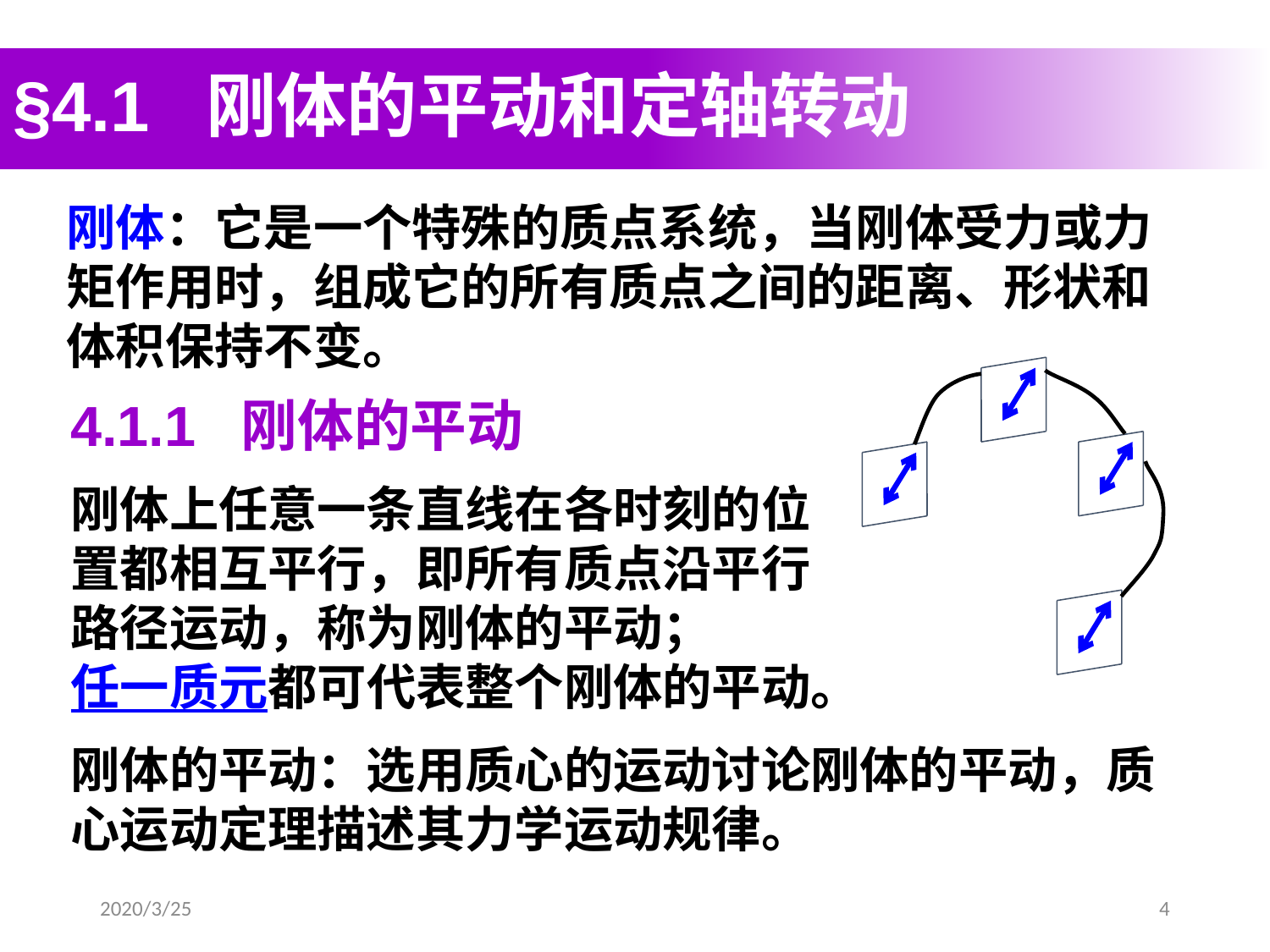

# §4.1  刚体的平动和定轴转动
刚体：它是一个特殊的质点系统，当刚体受力或力矩作用时，组成它的所有质点之间的距离、形状和体积保持不变。

4.1.1  刚体的平动
刚体上任意一条直线在各时刻的位置都相互平行，即所有质点沿平行路径运动，称为刚体的平动；
任一质元都可代表整个刚体的平动。
刚体的平动：选用质心的运动讨论刚体的平动，质心运动定理描述其力学运动规律。
2020/3/25
4